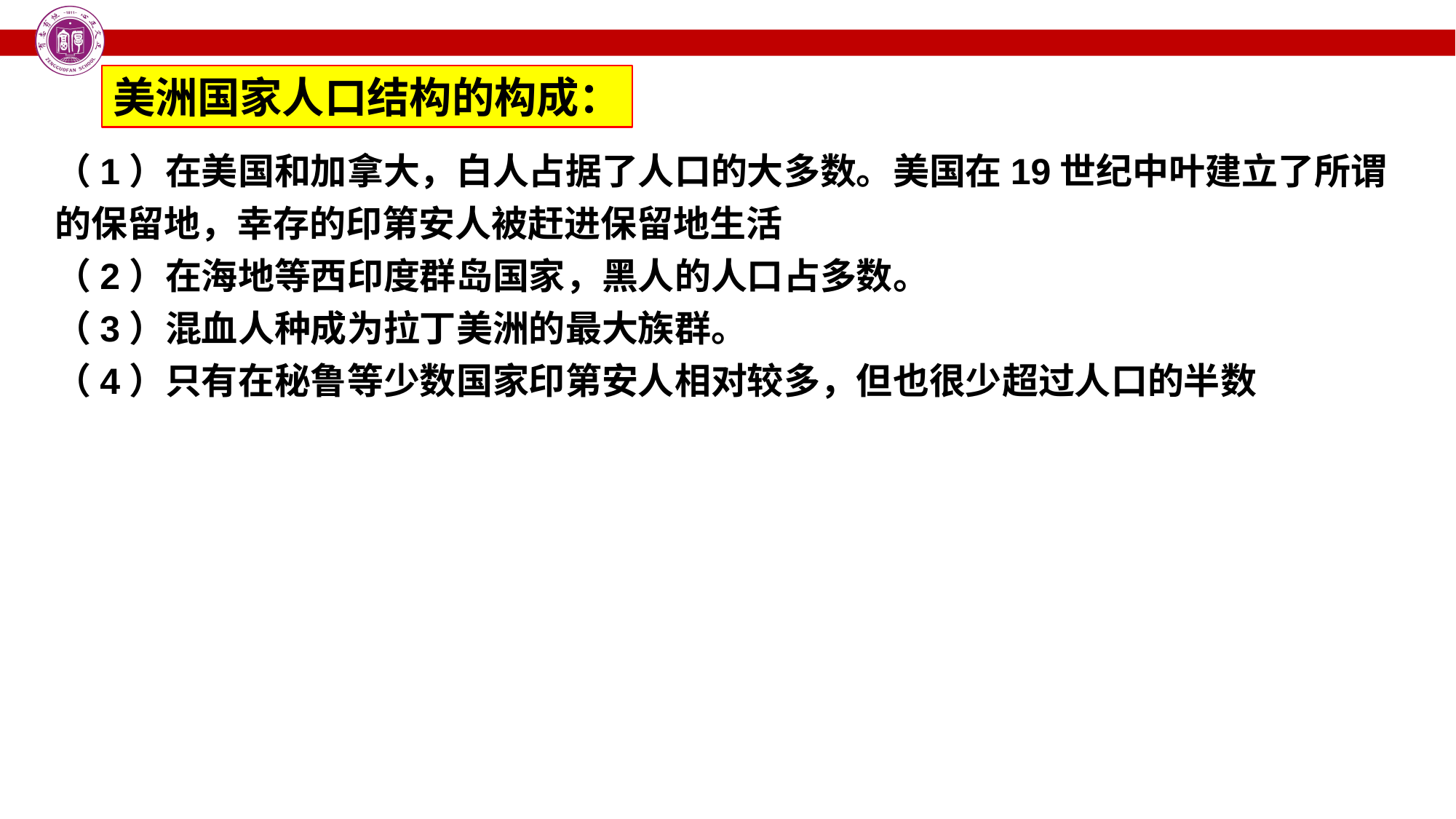

美洲国家人口结构的构成：
（1）在美国和加拿大，白人占据了人口的大多数。美国在19世纪中叶建立了所谓的保留地，幸存的印第安人被赶进保留地生活
（2）在海地等西印度群岛国家，黑人的人口占多数。
（3）混血人种成为拉丁美洲的最大族群。
（4）只有在秘鲁等少数国家印第安人相对较多，但也很少超过人口的半数